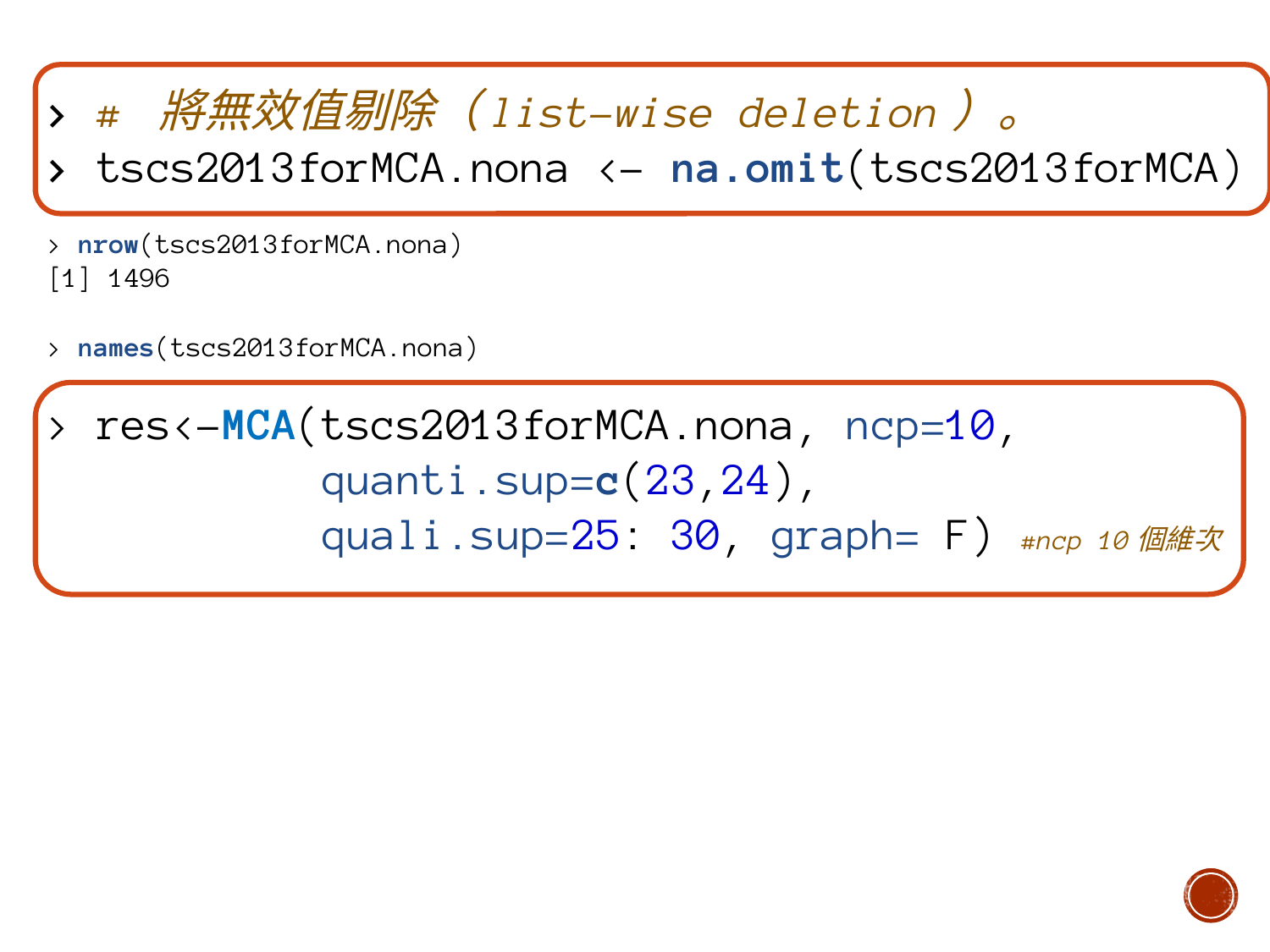

> # 將無效值剔除（list-wise deletion）。
> tscs2013forMCA.nona <- na.omit(tscs2013forMCA)
> nrow(tscs2013forMCA.nona)
[1] 1496

> names(tscs2013forMCA.nona)
> res<-MCA(tscs2013forMCA.nona, ncp=10,
           quanti.sup=c(23,24),
           quali.sup=25: 30, graph= F) #ncp 10個維次